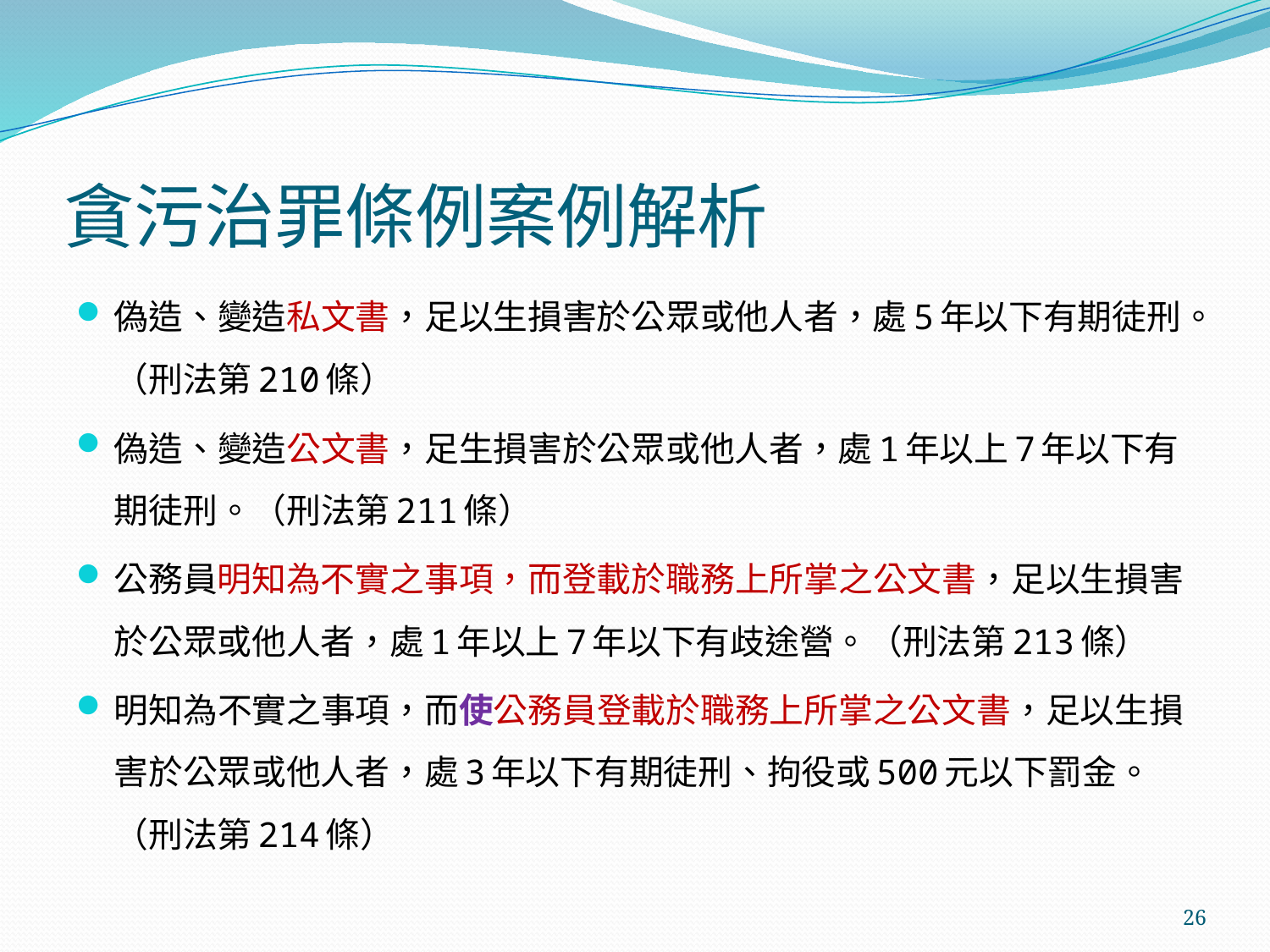

# 貪污治罪條例案例解析
偽造、變造私文書，足以生損害於公眾或他人者，處5年以下有期徒刑。（刑法第210條）
偽造、變造公文書，足生損害於公眾或他人者，處1年以上7年以下有期徒刑。（刑法第211條）
公務員明知為不實之事項，而登載於職務上所掌之公文書，足以生損害於公眾或他人者，處1年以上7年以下有歧途營。（刑法第213條）
明知為不實之事項，而使公務員登載於職務上所掌之公文書，足以生損害於公眾或他人者，處3年以下有期徒刑、拘役或500元以下罰金。（刑法第214條）
26